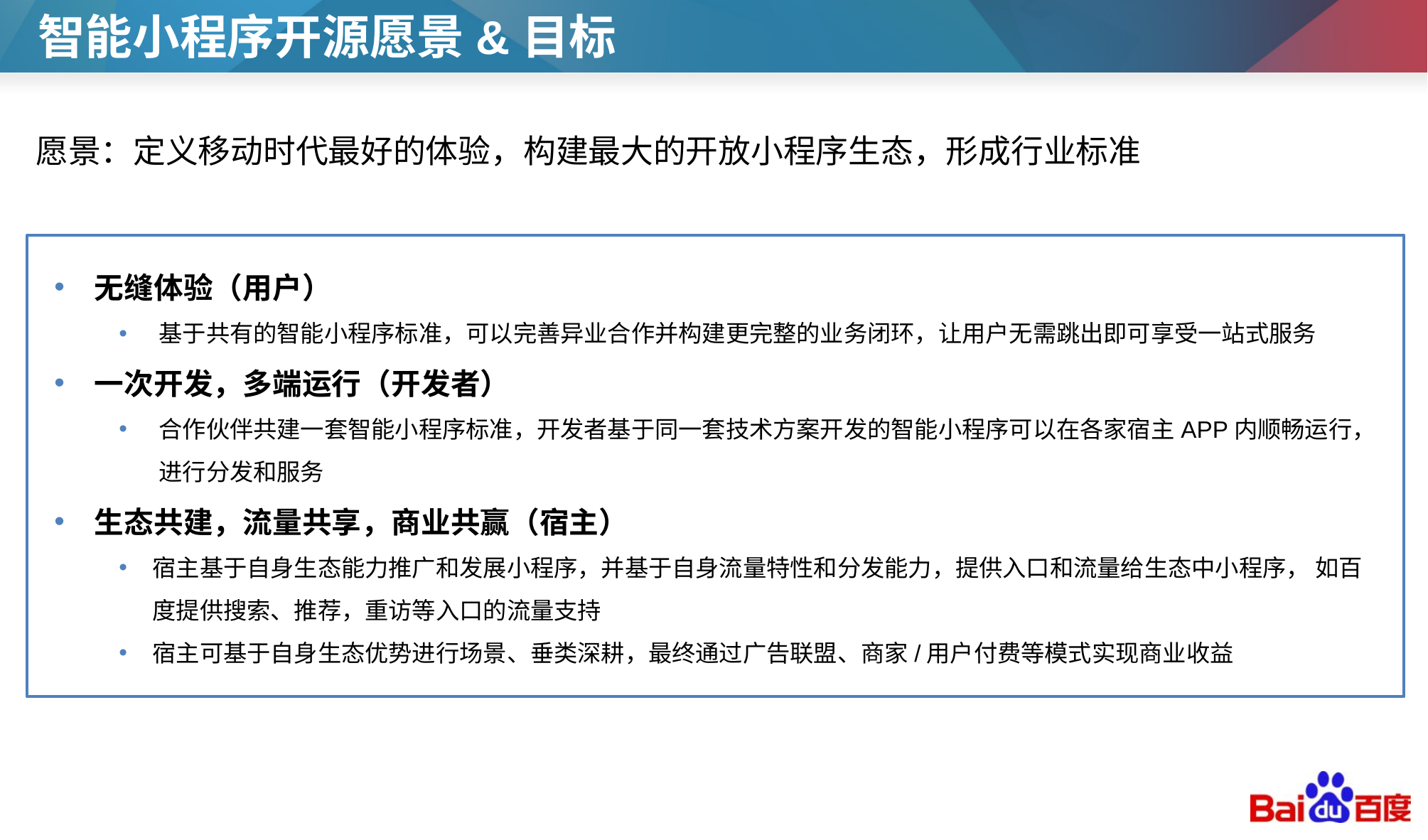

# 智能小程序开源愿景&目标
愿景：定义移动时代最好的体验，构建最大的开放小程序生态，形成行业标准

无缝体验（用户）
基于共有的智能小程序标准，可以完善异业合作并构建更完整的业务闭环，让用户无需跳出即可享受一站式服务
一次开发，多端运行（开发者）
合作伙伴共建一套智能小程序标准，开发者基于同一套技术方案开发的智能小程序可以在各家宿主APP内顺畅运行，进行分发和服务
生态共建，流量共享，商业共赢（宿主）
宿主基于自身生态能力推广和发展小程序，并基于自身流量特性和分发能力，提供入口和流量给生态中小程序， 如百度提供搜索、推荐，重访等入口的流量支持
宿主可基于自身生态优势进行场景、垂类深耕，最终通过广告联盟、商家/用户付费等模式实现商业收益